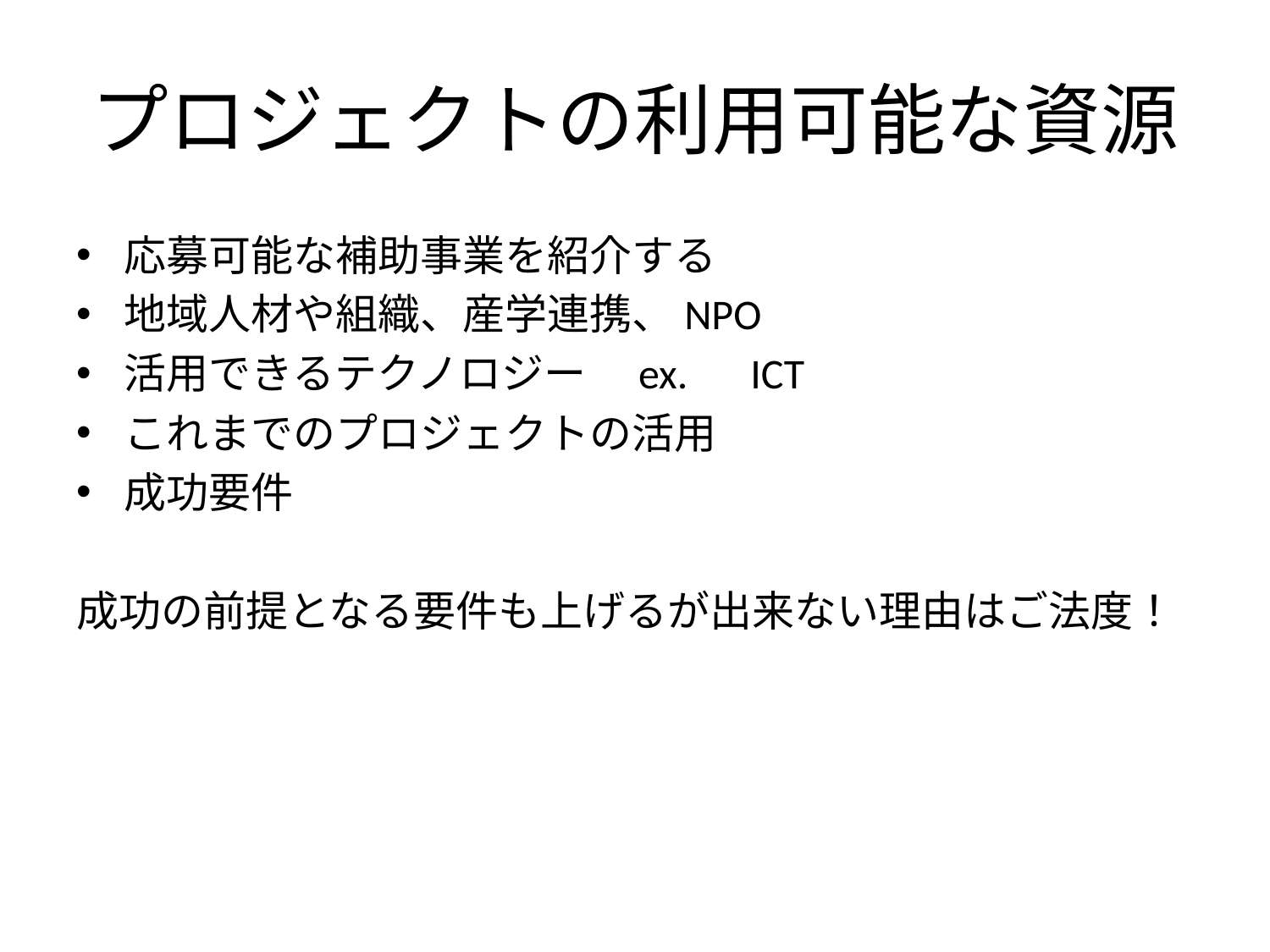

# プロジェクトの利用可能な資源
応募可能な補助事業を紹介する
地域人材や組織、産学連携、NPO
活用できるテクノロジー　ex.　ICT
これまでのプロジェクトの活用
成功要件

成功の前提となる要件も上げるが出来ない理由はご法度！